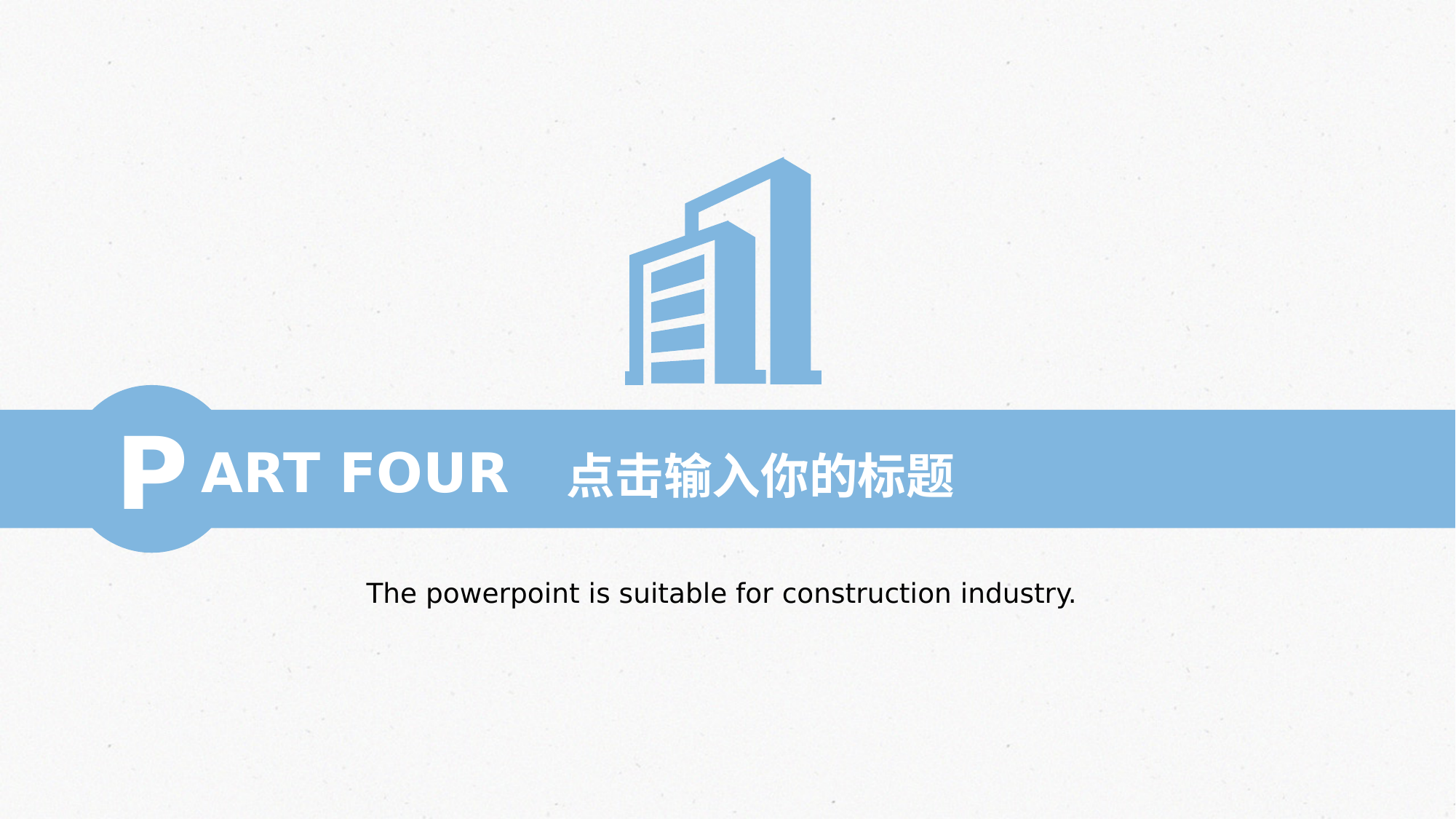

P

ART FOUR
点击输入你的标题
The powerpoint is suitable for construction industry.